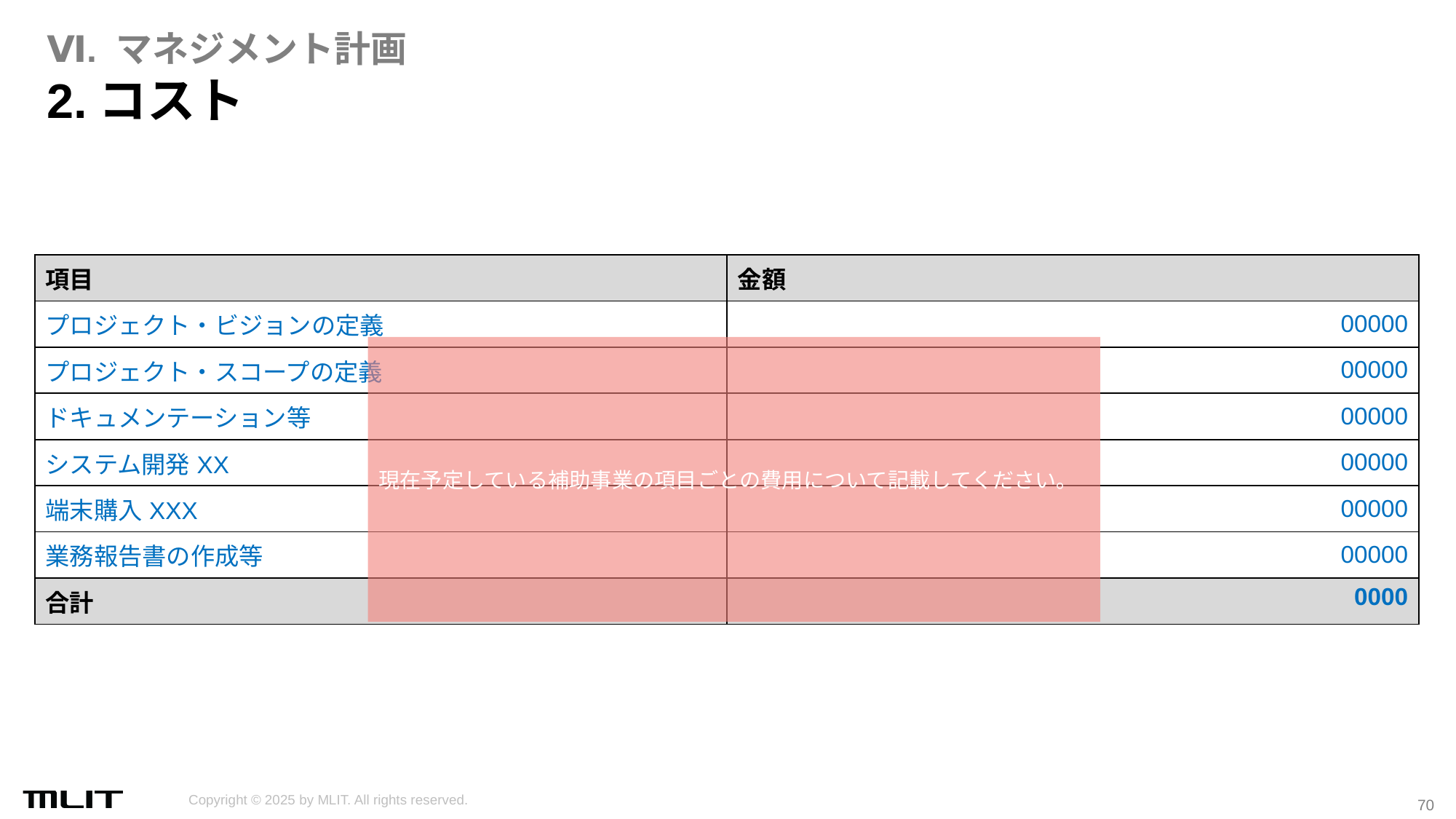

Ⅵ. マネジメント計画
# 2.コスト

| 項目 | 金額 |
| --- | --- |
| プロジェクト・ビジョンの定義 | 00000 |
| プロジェクト・スコープの定義 | 00000 |
| ドキュメンテーション等 | 00000 |
| システム開発XX | 00000 |
| 端末購入XXX | 00000 |
| 業務報告書の作成等 | 00000 |
| 合計 | 0000 |
現在予定している補助事業の項目ごとの費用について記載してください。​